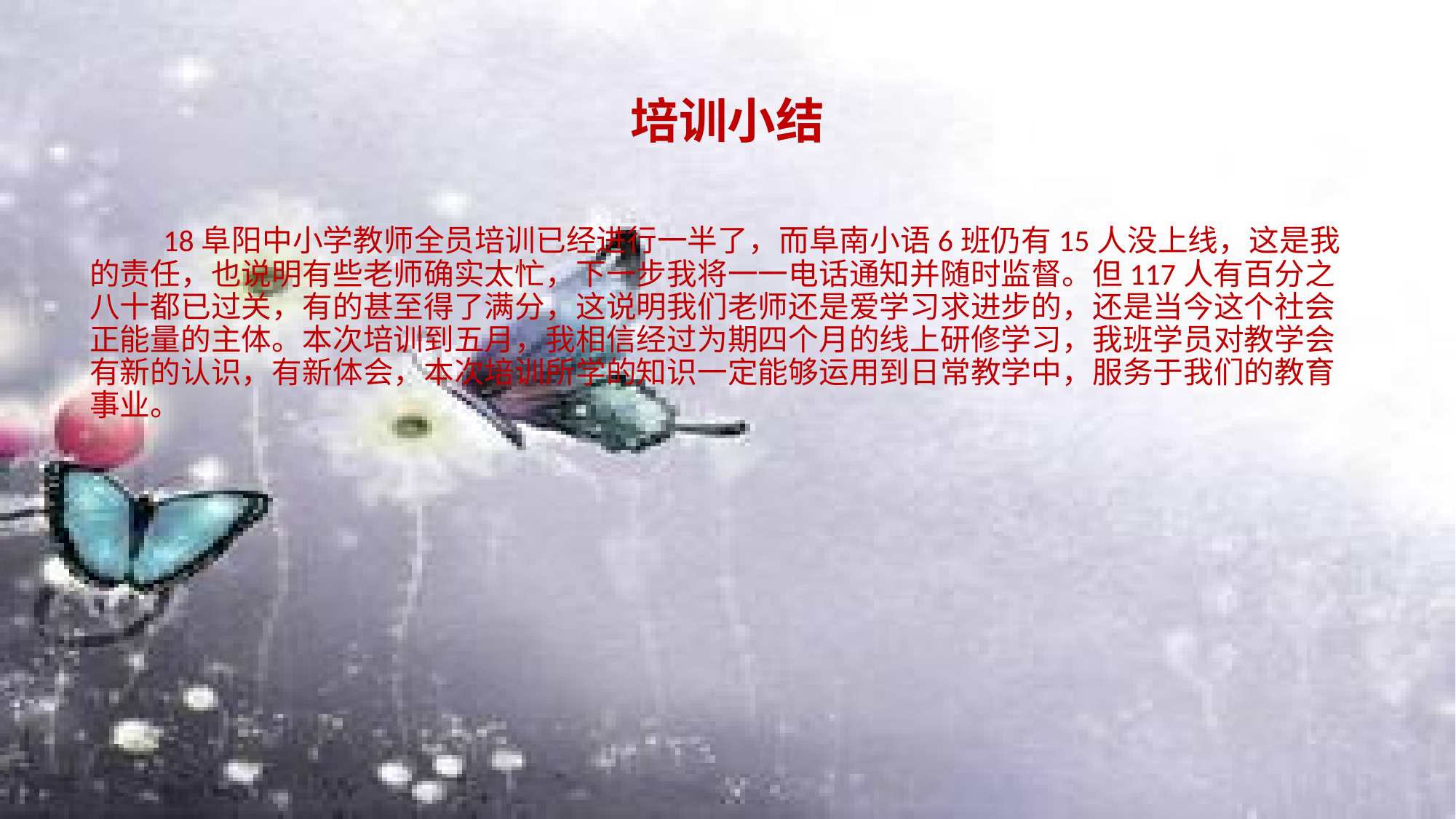

# 培训小结
         18阜阳中小学教师全员培训已经进行一半了，而阜南小语6班仍有15人没上线，这是我的责任，也说明有些老师确实太忙，下一步我将一一电话通知并随时监督。但117人有百分之八十都已过关，有的甚至得了满分，这说明我们老师还是爱学习求进步的，还是当今这个社会正能量的主体。本次培训到五月，我相信经过为期四个月的线上研修学习，我班学员对教学会有新的认识，有新体会，本次培训所学的知识一定能够运用到日常教学中，服务于我们的教育事业。